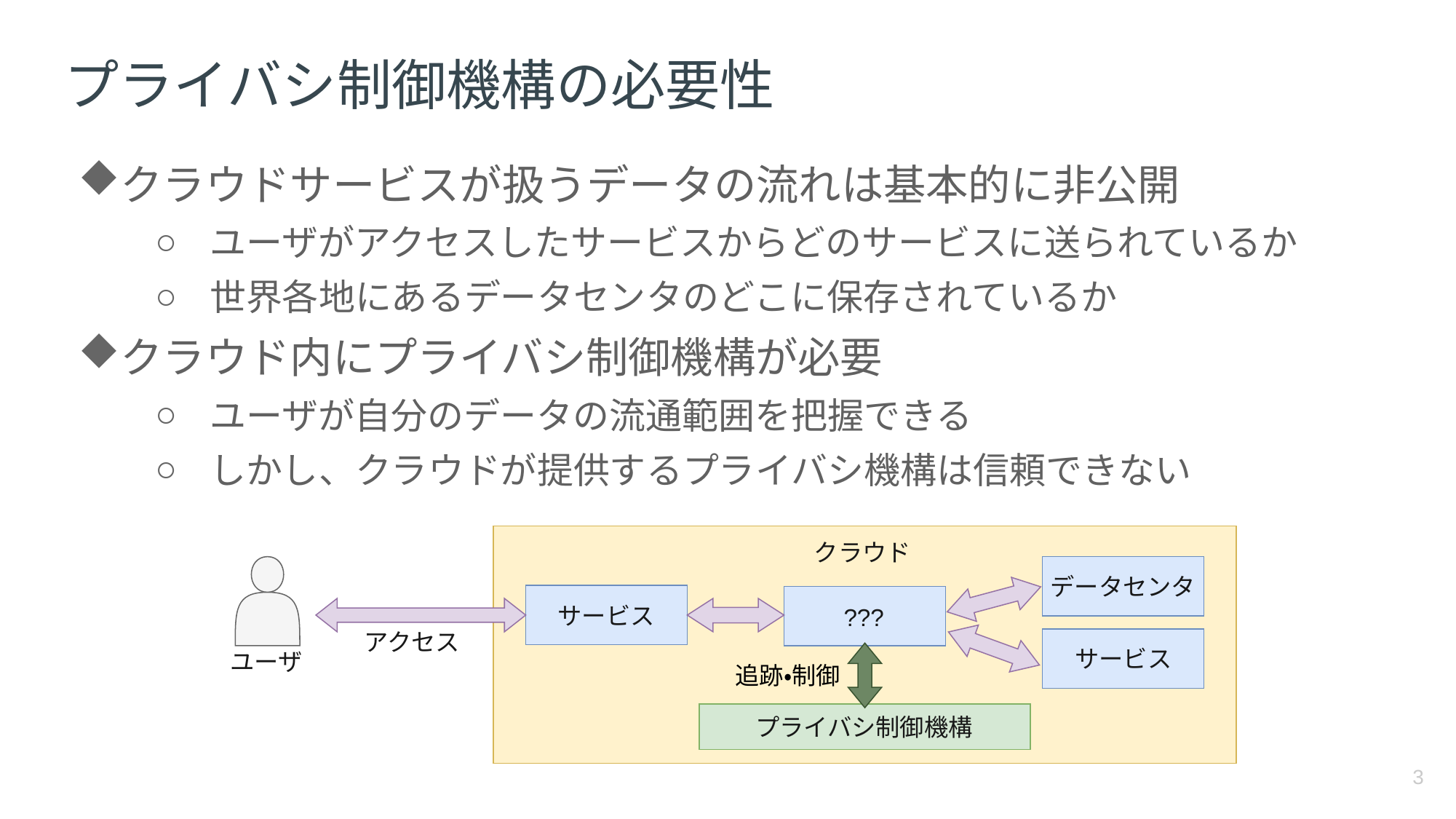

# プライバシ制御機構の必要性
クラウドサービスが扱うデータの流れは基本的に非公開
ユーザがアクセスしたサービスからどのサービスに送られているか
世界各地にあるデータセンタのどこに保存されているか
クラウド内にプライバシ制御機構が必要
ユーザが自分のデータの流通範囲を把握できる
しかし、クラウドが提供するプライバシ機構は信頼できない

クラウド

データセンタ

サービス
???

アクセス

サービス
ユーザ

追跡・制御

プライバシ制御機構
3